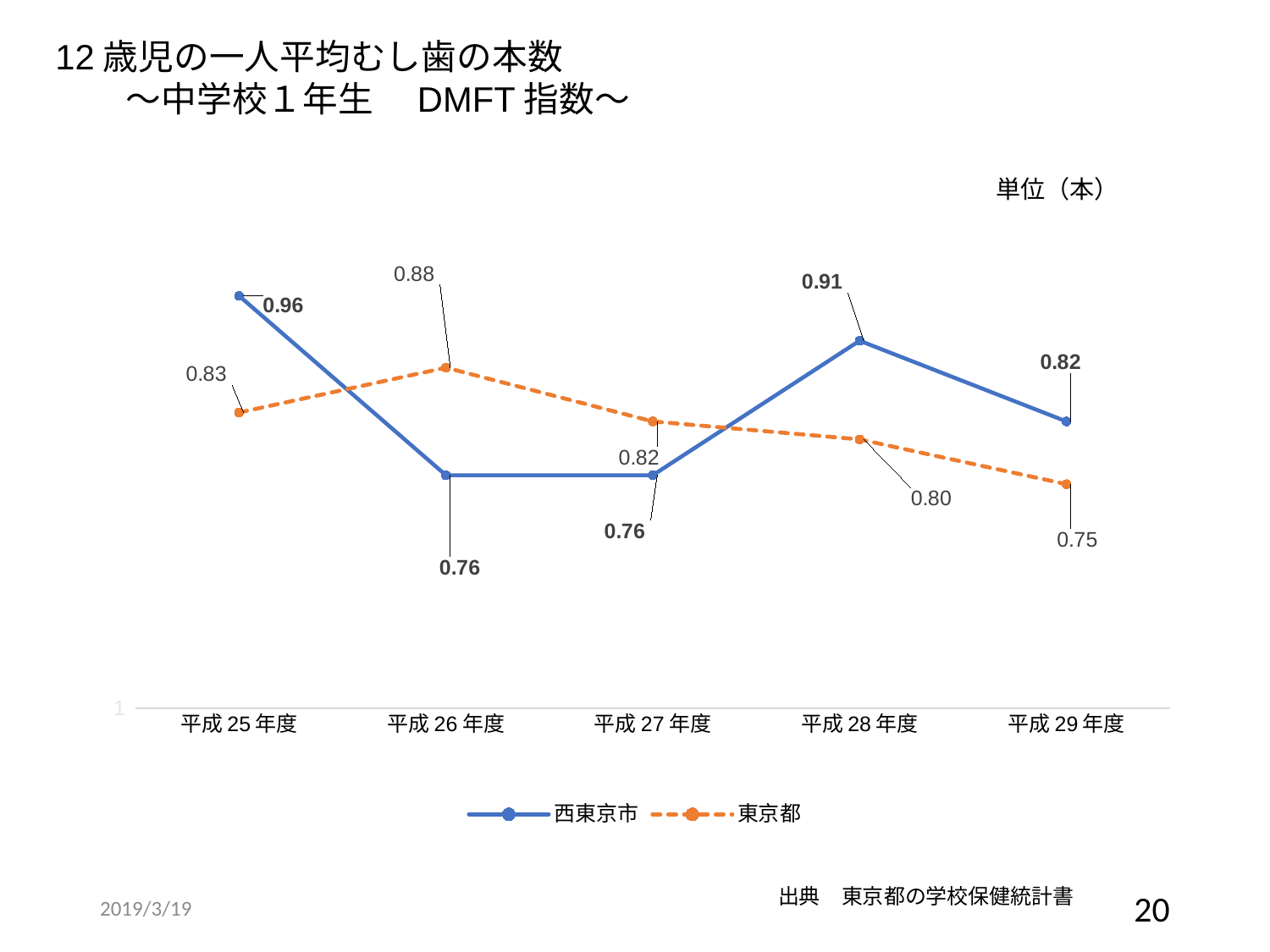

12歳児の一人平均むし歯の本数
　　～中学校１年生　DMFT指数～

### Chart

| Category | 西東京市 | 東京都 |
|---|---|---|
| 平成25年度 | 0.96 | 0.83 |
| 平成26年度 | 0.76 | 0.88 |
| 平成27年度 | 0.76 | 0.82 |
| 平成28年度 | 0.91 | 0.8 |
| 平成29年度 | 0.82 | 0.75 |
単位（本）
出典　東京都の学校保健統計書
2019/3/19
20